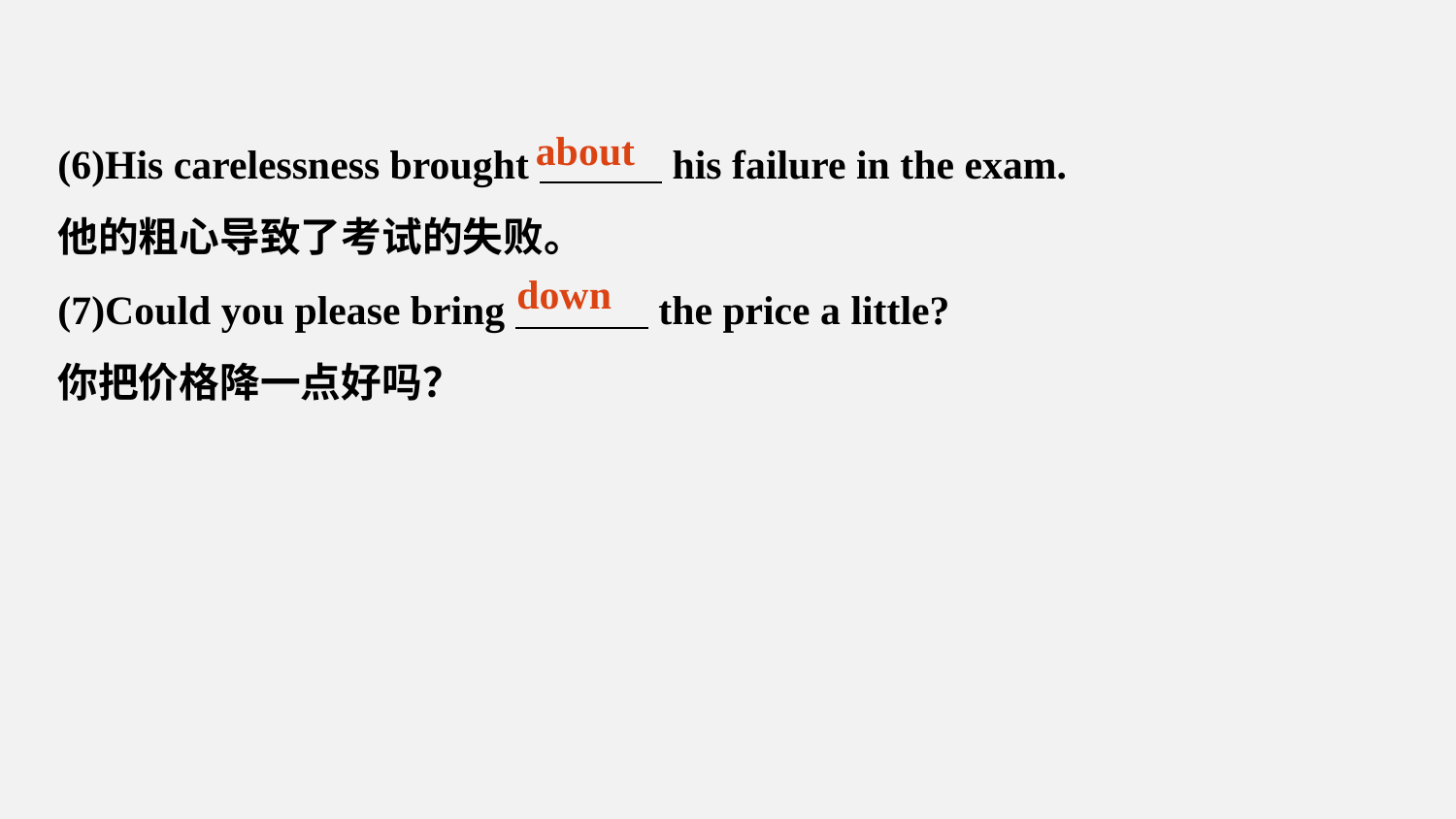

(6)His carelessness brought              his failure in the exam.
他的粗心导致了考试的失败。
(7)Could you please bring               the price a little?
你把价格降一点好吗？
about
down